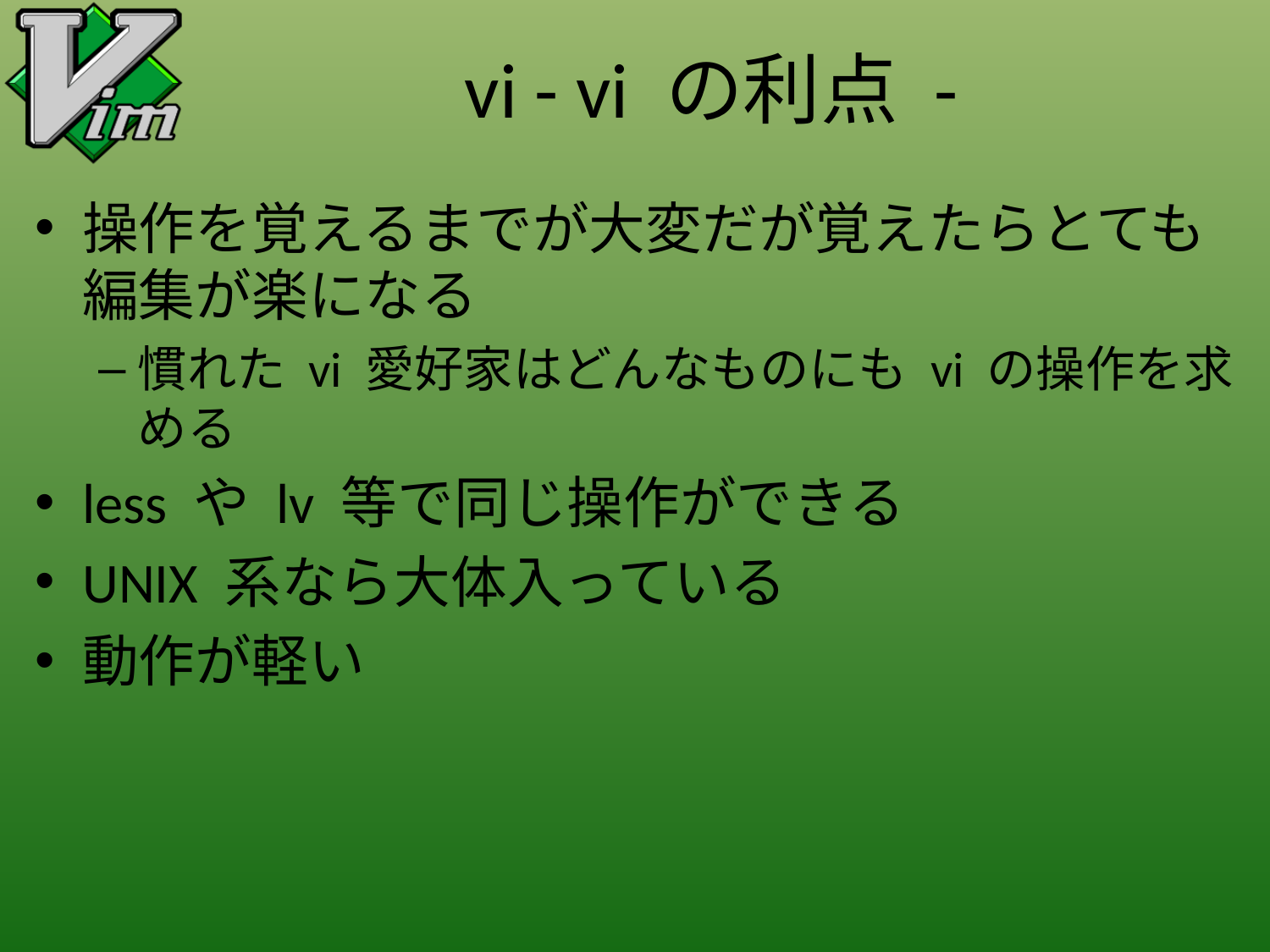

# vi - vi の利点 -
操作を覚えるまでが大変だが覚えたらとても編集が楽になる
慣れた vi 愛好家はどんなものにも vi の操作を求める
less や lv 等で同じ操作ができる
UNIX 系なら大体入っている
動作が軽い